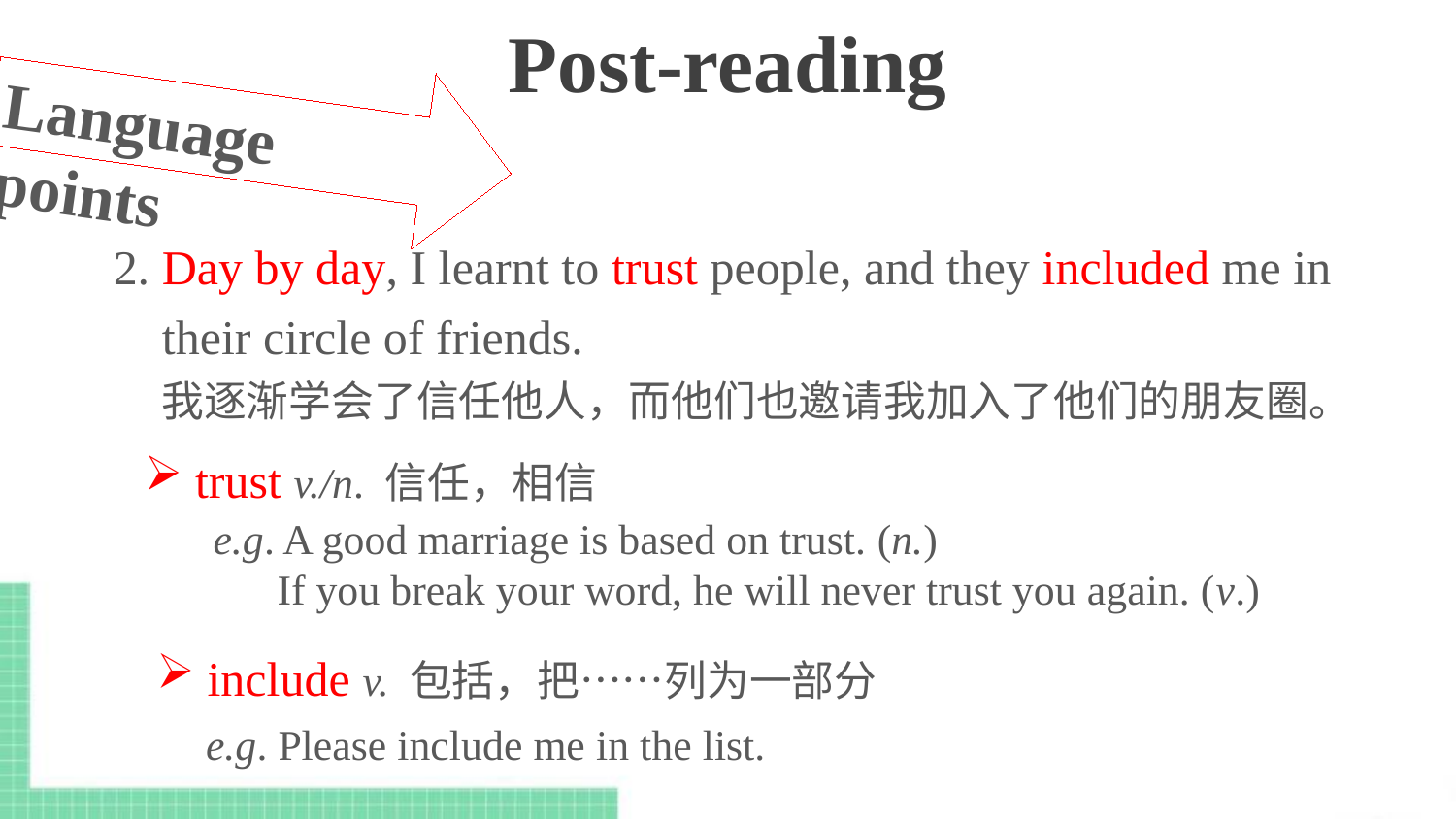

Post-reading
Language points

2. Day by day, I learnt to trust people, and they included me in
    their circle of friends.
    我逐渐学会了信任他人，而他们也邀请我加入了他们的朋友圈。
 trust v./n. 信任，相信
e.g. A good marriage is based on trust. (n.)
      If you break your word, he will never trust you again. (v.)
 include v. 包括，把……列为一部分
e.g. Please include me in the list.